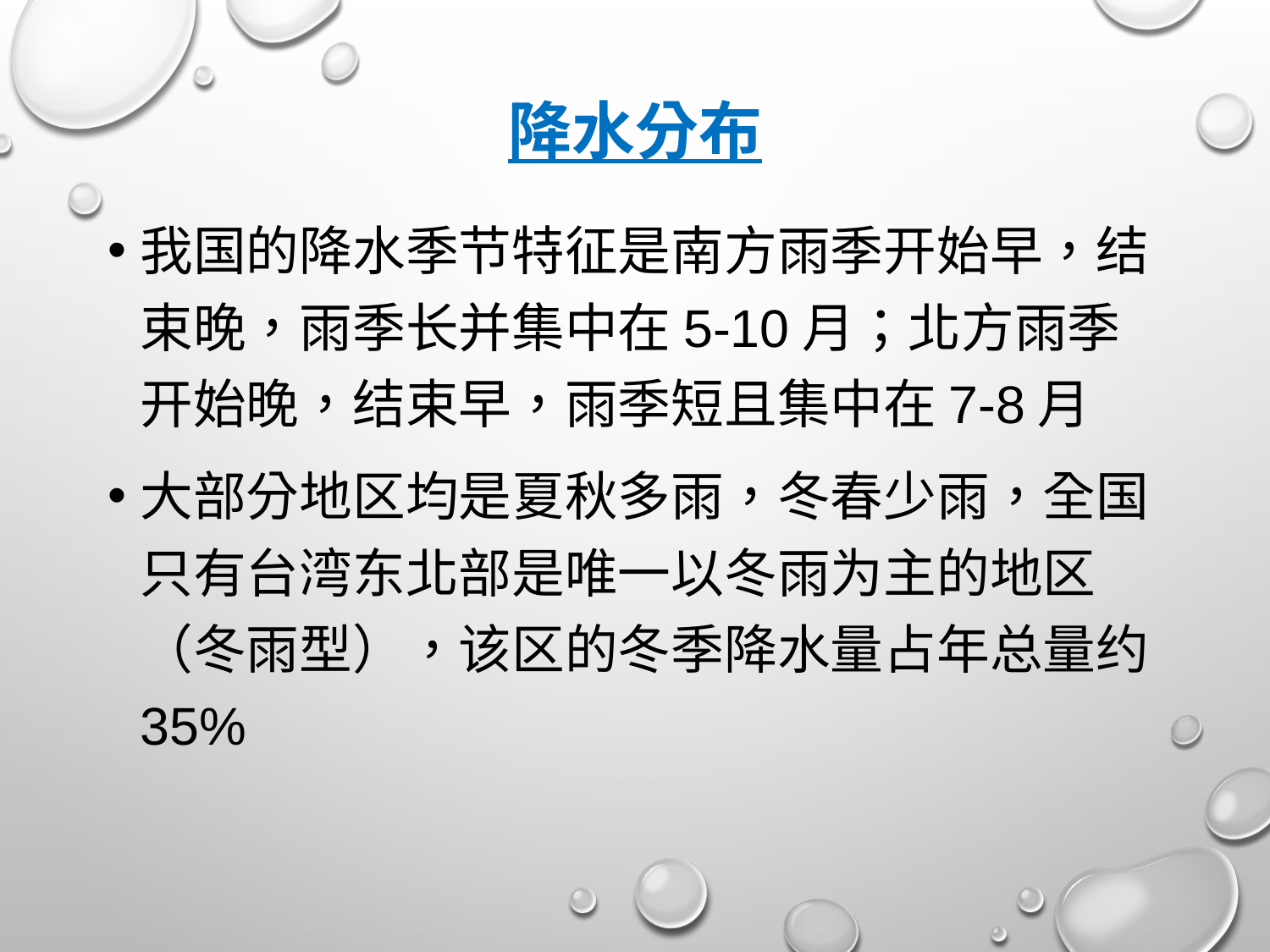

# 降水分布
我国的降水季节特征是南方雨季开始早，结束晚，雨季长并集中在5-10月；北方雨季开始晚，结束早，雨季短且集中在7-8月
大部分地区均是夏秋多雨，冬春少雨，全国只有台湾东北部是唯一以冬雨为主的地区（冬雨型），该区的冬季降水量占年总量约35%